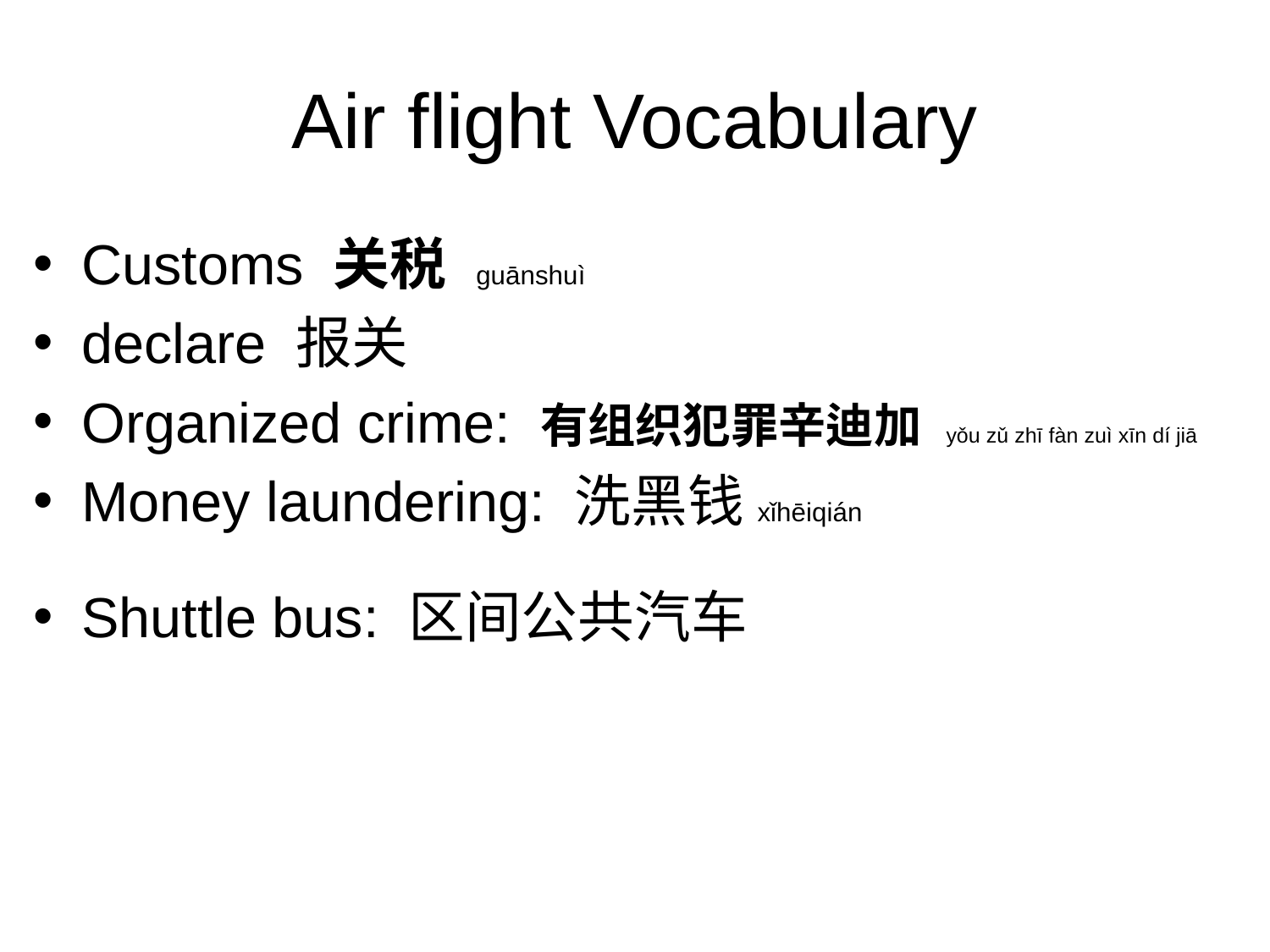

# Air flight Vocabulary
Customs 关税 guānshuì
declare 报关
Organized crime: 有组织犯罪辛迪加 yǒu zǔ zhī fàn zuì xīn dí jiā
Money laundering: 洗黑钱xǐhēiqián

Shuttle bus: 区间公共汽车